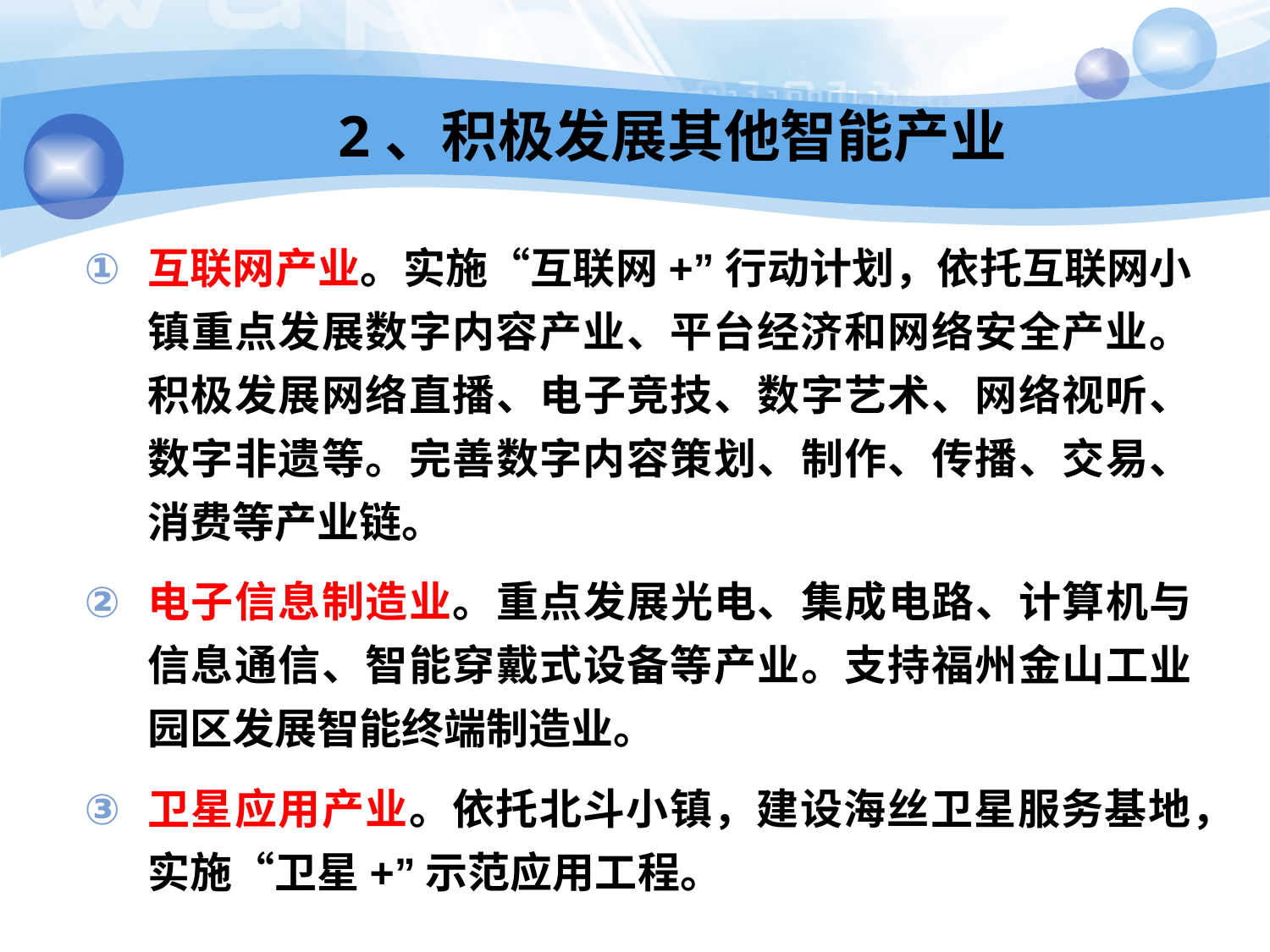

# 2、积极发展其他智能产业
互联网产业。实施“互联网+”行动计划，依托互联网小镇重点发展数字内容产业、平台经济和网络安全产业。积极发展网络直播、电子竞技、数字艺术、网络视听、数字非遗等。完善数字内容策划、制作、传播、交易、消费等产业链。
电子信息制造业。重点发展光电、集成电路、计算机与信息通信、智能穿戴式设备等产业。支持福州金山工业园区发展智能终端制造业。
卫星应用产业。依托北斗小镇，建设海丝卫星服务基地，实施“卫星+”示范应用工程。